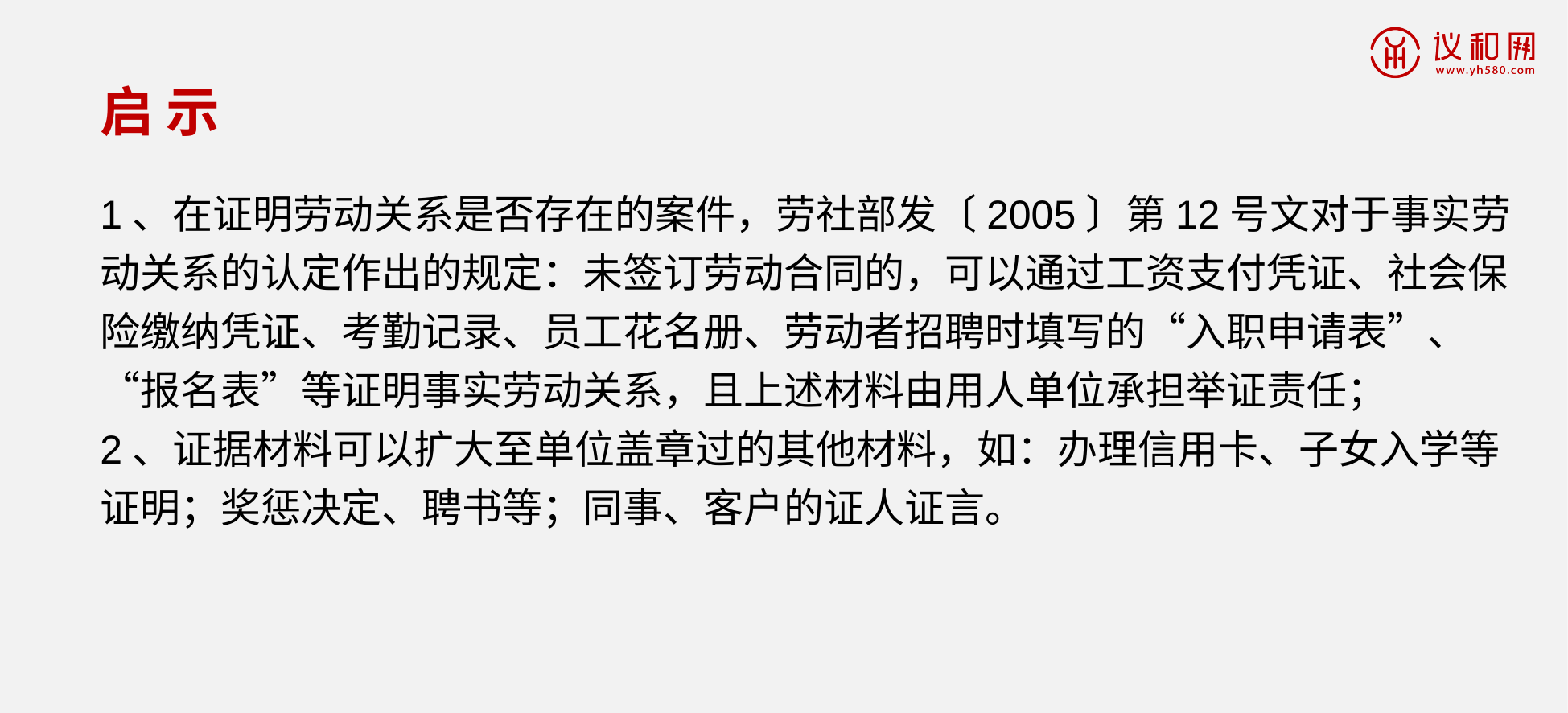

启 示

1、在证明劳动关系是否存在的案件，劳社部发〔2005〕第12号文对于事实劳动关系的认定作出的规定：未签订劳动合同的，可以通过工资支付凭证、社会保险缴纳凭证、考勤记录、员工花名册、劳动者招聘时填写的“入职申请表”、“报名表”等证明事实劳动关系，且上述材料由用人单位承担举证责任；
2、证据材料可以扩大至单位盖章过的其他材料，如：办理信用卡、子女入学等证明；奖惩决定、聘书等；同事、客户的证人证言。